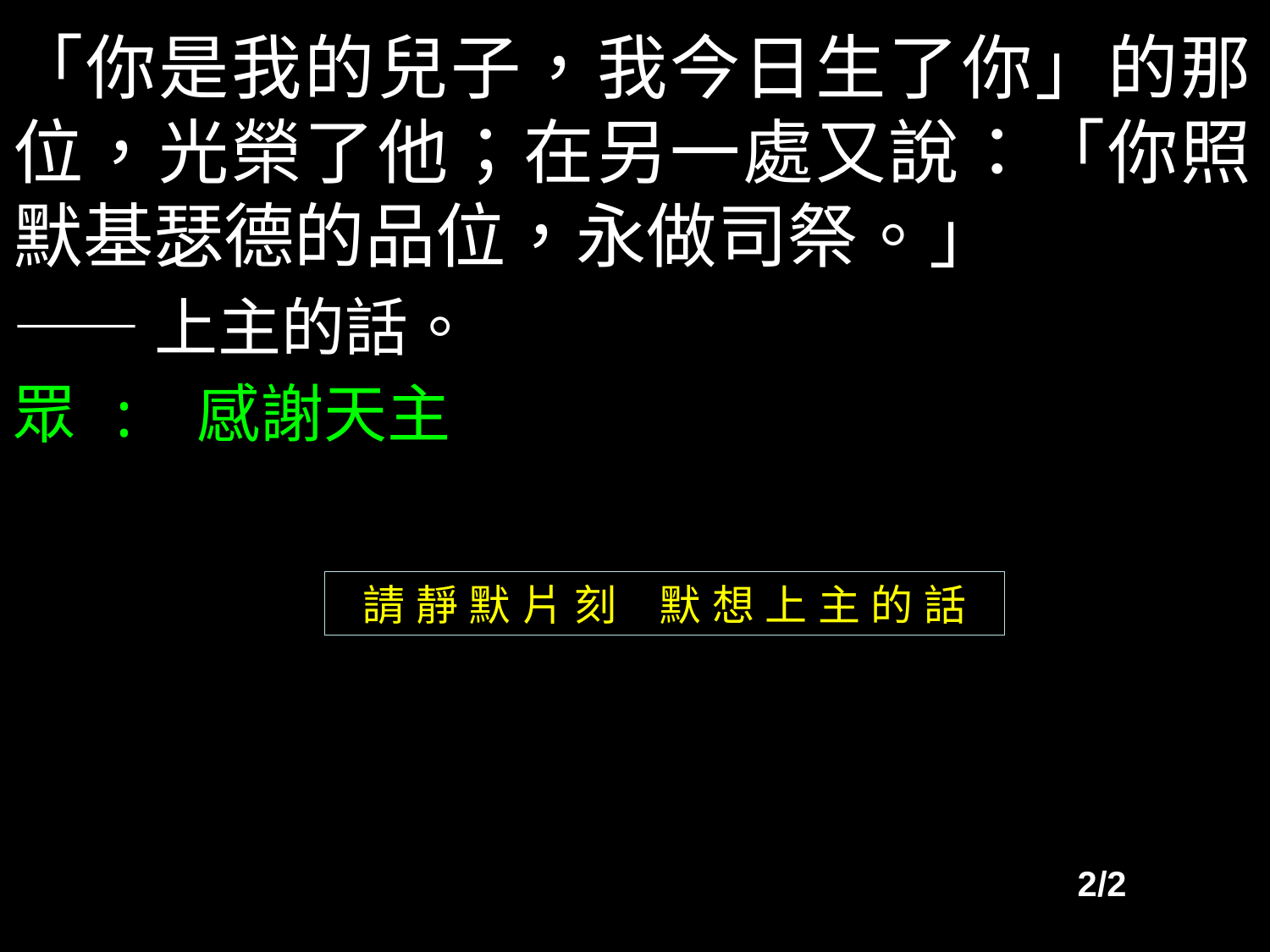

「你是我的兒子，我今日生了你」的那位，光榮了他；在另一處又說：「你照默基瑟德的品位，永做司祭。」
——上主的話。
眾 : 感謝天主

請靜默片刻 默想上主的話
2/2